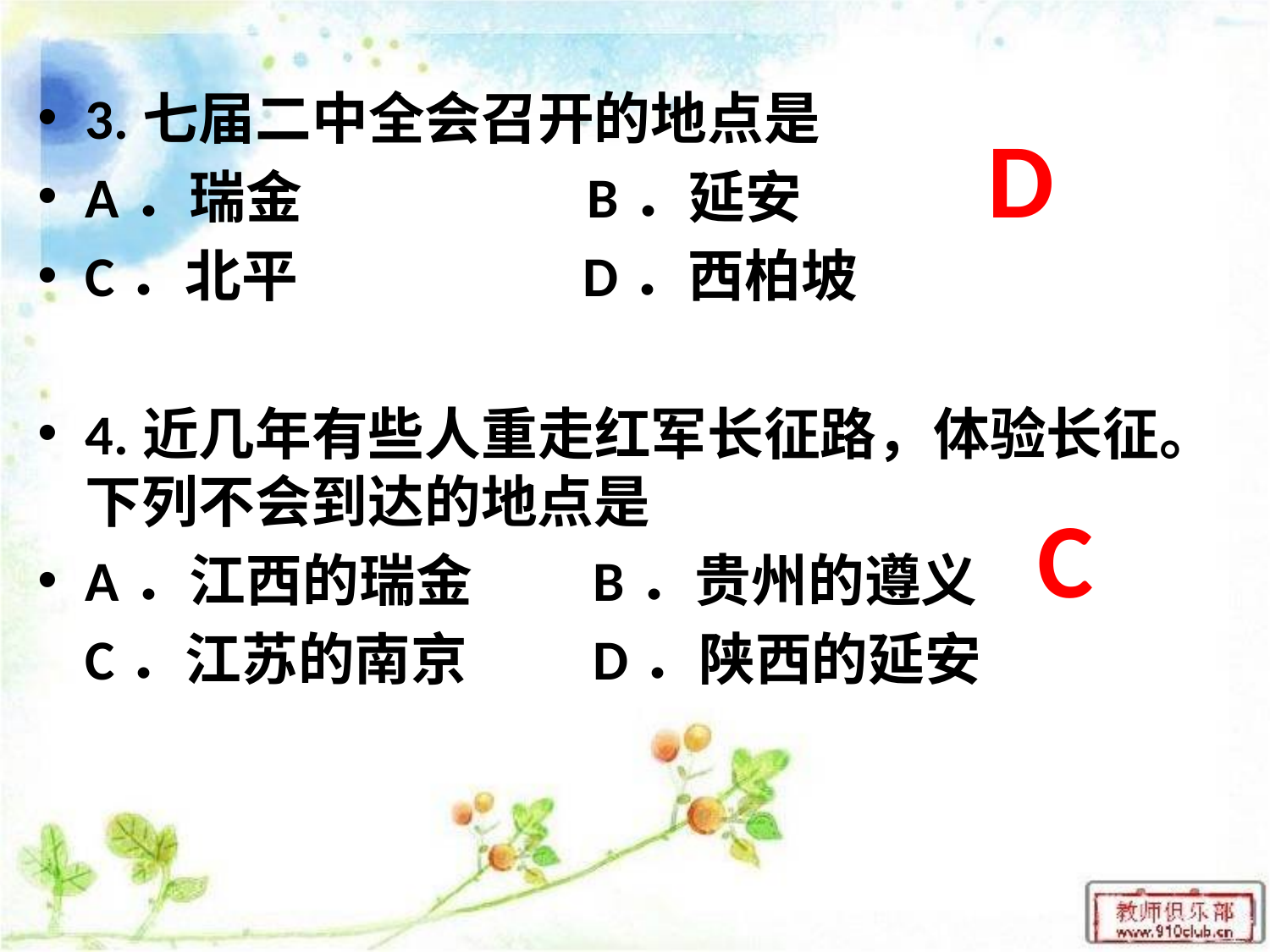

3.七届二中全会召开的地点是
A．瑞金                     B．延安
C．北平                     D．西柏坡

4.近几年有些人重走红军长征路，体验长征。下列不会到达的地点是
A．江西的瑞金	B．贵州的遵义
	C．江苏的南京	D．陕西的延安

D
C